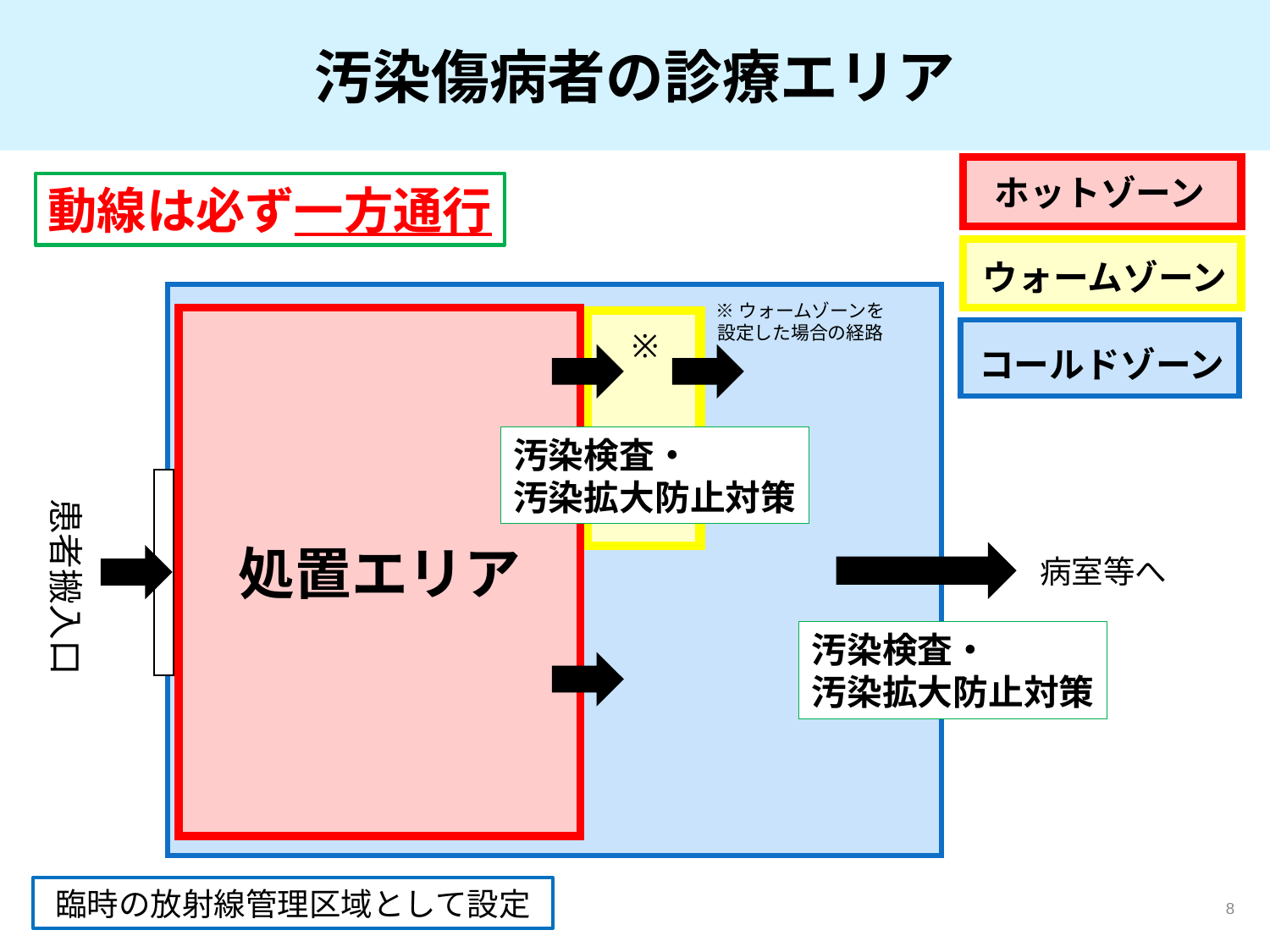

# 汚染傷病者の診療エリア

ホットゾーン
動線は必ず一方通行

ウォームゾーン

※ウォームゾーンを設定した場合の経路

処置エリア

※

コールドゾーン

汚染検査・
汚染拡大防止対策

患者搬入口

病室等へ

汚染検査・
汚染拡大防止対策

汚染物一次保管場所
臨時の放射線管理区域として設定
8